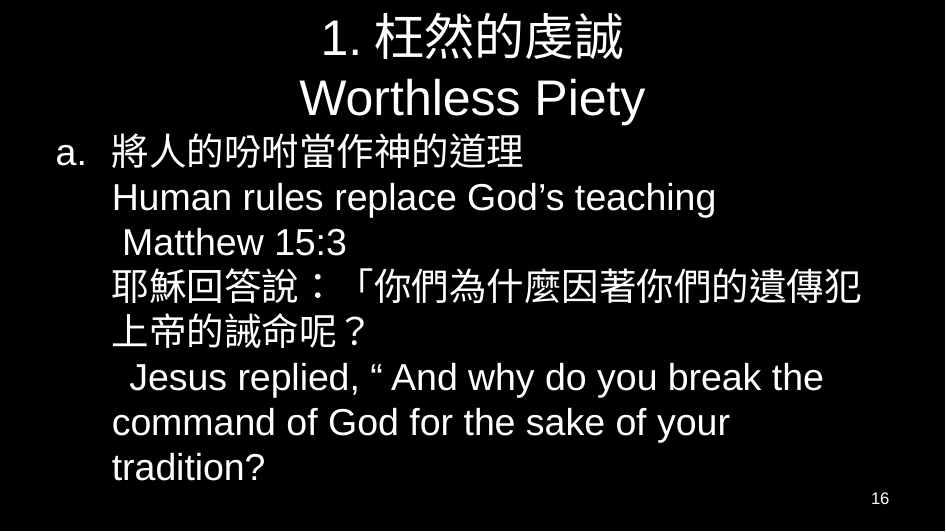

# 1.枉然的虔誠 Worthless Piety
將人的吩咐當作神的道理
Human rules replace God’s teaching
 Matthew 15:3
耶穌回答說：「你們為什麼因著你們的遺傳犯上帝的誡命呢？
 Jesus replied, “ And why do you break the command of God for the sake of your tradition?

16